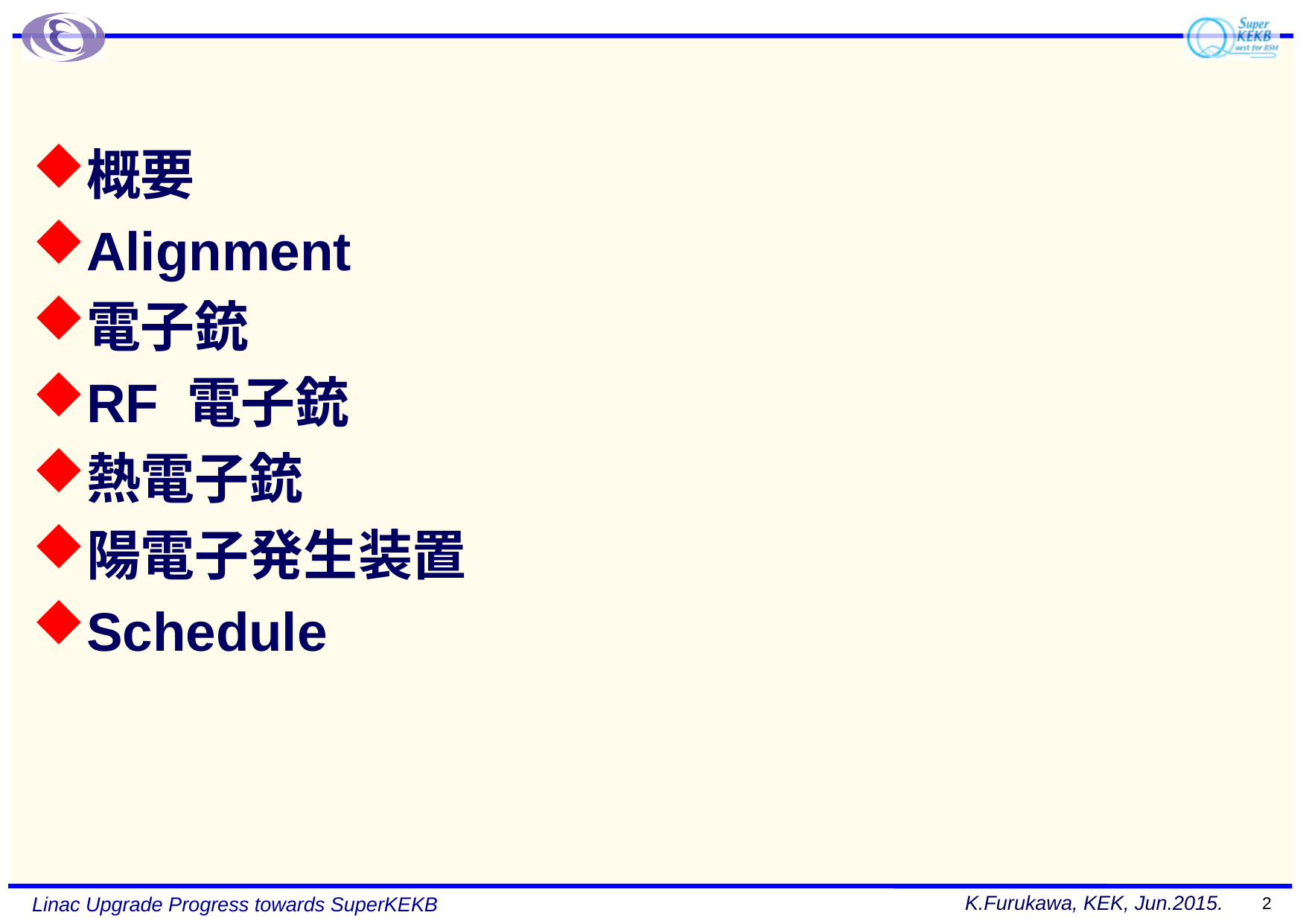

#
概要
Alignment
電子銃
RF 電子銃
熱電子銃
陽電子発生装置
Schedule

2